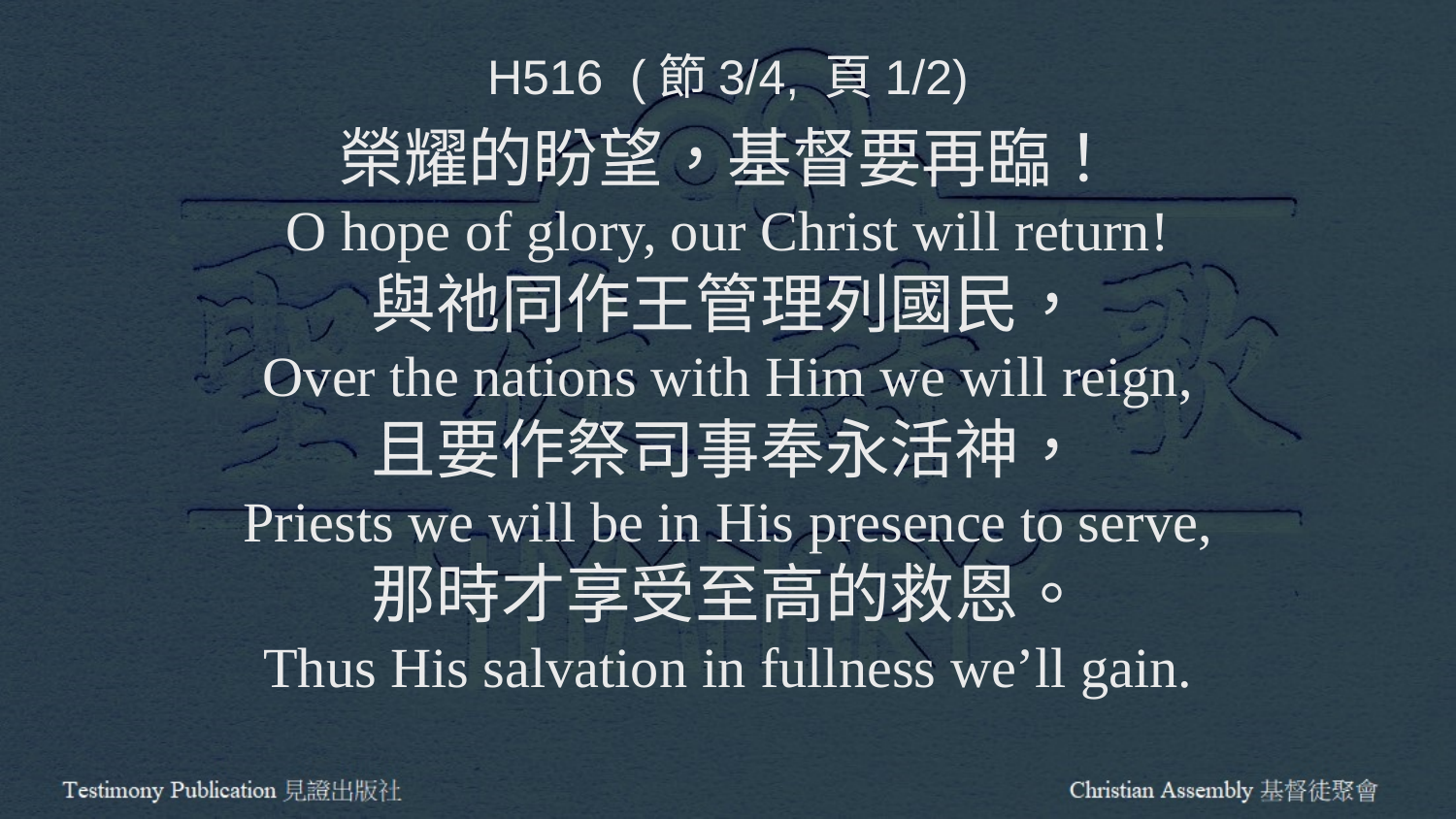

H516  (節3/4, 頁1/2)
榮耀的盼望，基督要再臨！
O hope of glory, our Christ will return!
與祂同作王管理列國民，
Over the nations with Him we will reign,
且要作祭司事奉永活神，
Priests we will be in His presence to serve,
那時才享受至高的救恩。
Thus His salvation in fullness we’ll gain.